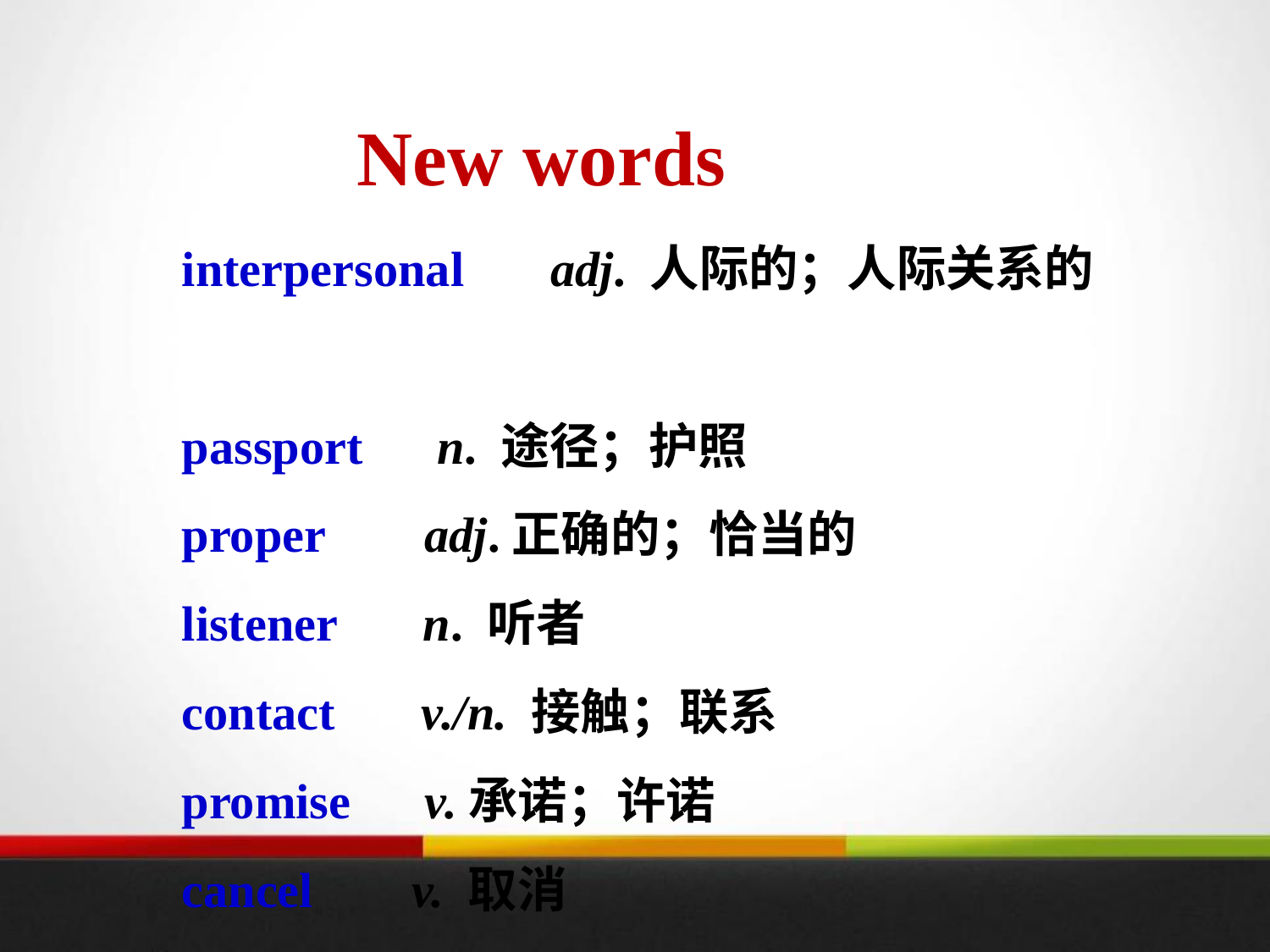

New words
interpersonal       adj. 人际的；人际关系的
passport      n. 途径；护照
proper        adj.正确的；恰当的
listener       n. 听者
contact       v./n. 接触；联系
promise      v.承诺；许诺
cancel        v. 取消